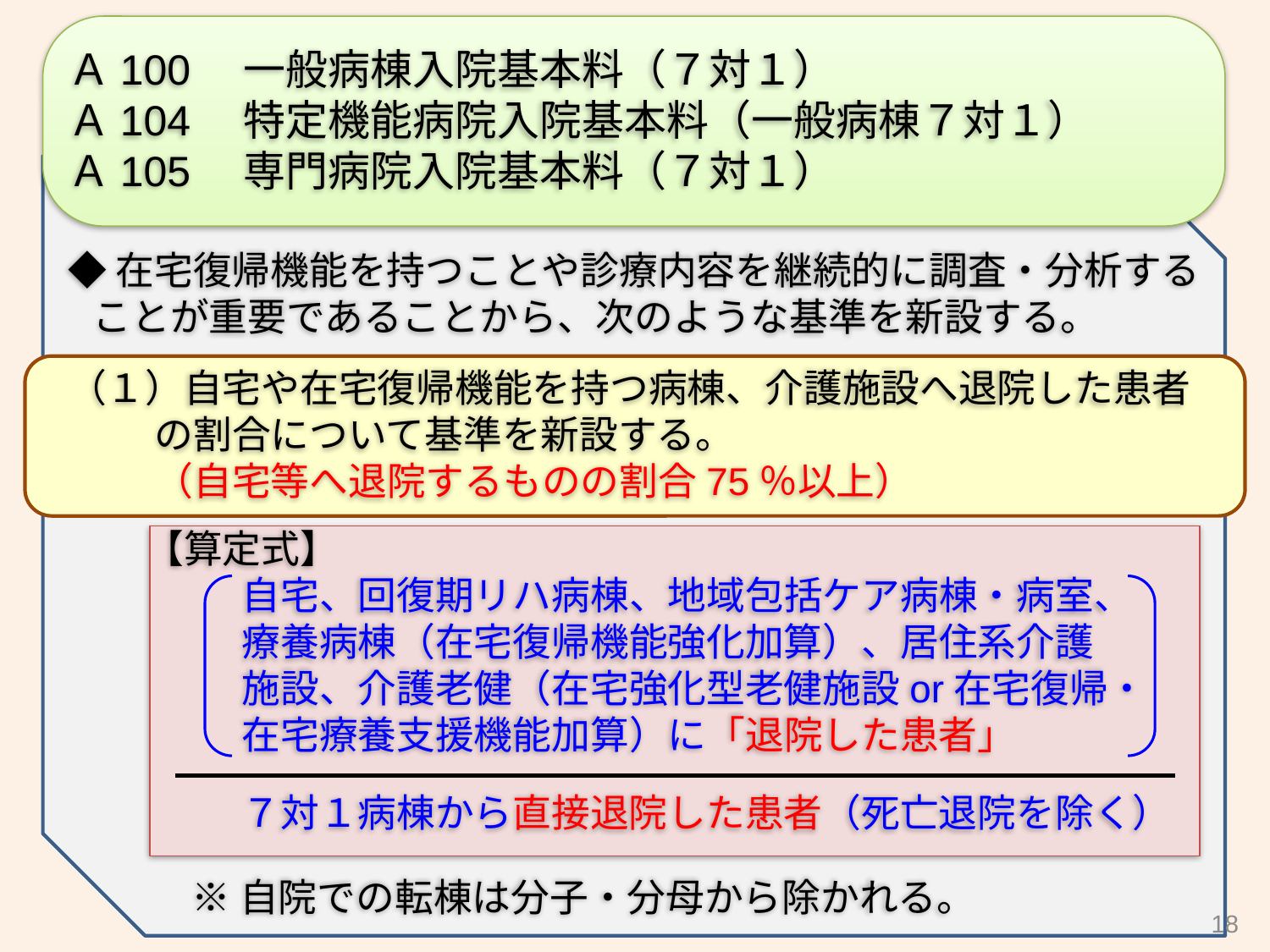

Ａ100　一般病棟入院基本料（７対１）
Ａ104　特定機能病院入院基本料（一般病棟７対１）
Ａ105　専門病院入院基本料（７対１）

◆在宅復帰機能を持つことや診療内容を継続的に調査・分析することが重要であることから、次のような基準を新設する。

（１）自宅や在宅復帰機能を持つ病棟、介護施設へ退院した患者の割合について基準を新設する。
（自宅等へ退院するものの割合75％以上）
　　【算定式】
自宅、回復期リハ病棟、地域包括ケア病棟・病室、
療養病棟（在宅復帰機能強化加算）、居住系介護
施設、介護老健（在宅強化型老健施設or在宅復帰・
在宅療養支援機能加算）に「退院した患者」
７対１病棟から直接退院した患者（死亡退院を除く）
※自院での転棟は分子・分母から除かれる。

18